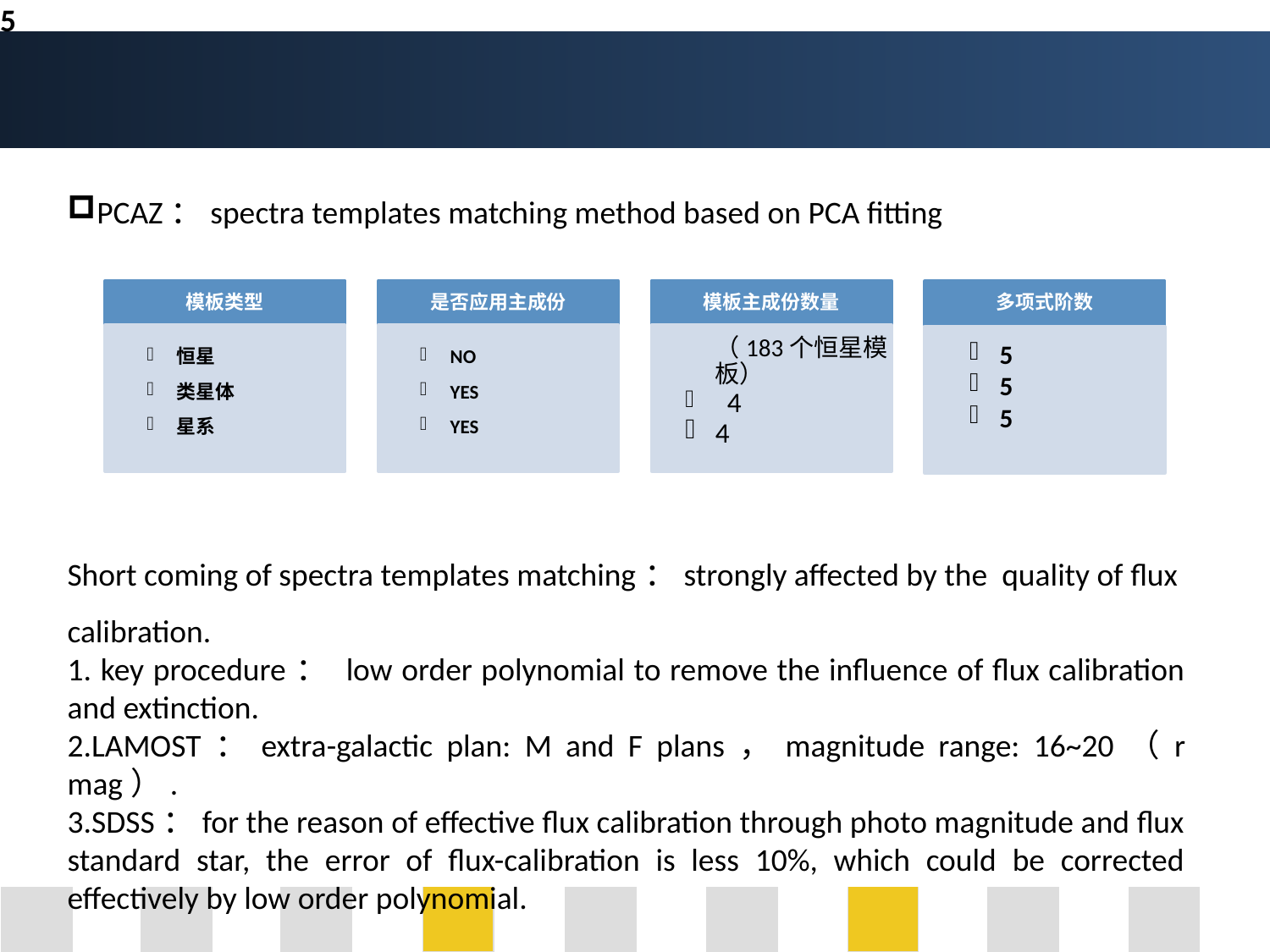

5

PCAZ：spectra templates matching method based on PCA fitting

Short coming of spectra templates matching：strongly affected by the  quality of flux calibration.
 key procedure： low order polynomial to remove the influence of flux calibration and extinction.
LAMOST：extra-galactic plan: M and F plans，magnitude range: 16~20（r mag）.
SDSS：for the reason of effective flux calibration through photo magnitude and flux standard star, the error of flux-calibration is less 10%, which could be corrected effectively by low order polynomial.

模板类型
是否应用主成份
模板主成份数量
多项式阶数
恒星
类星体
星系

NO
YES
YES
（183个恒星模板）
  4
4
5
5
5